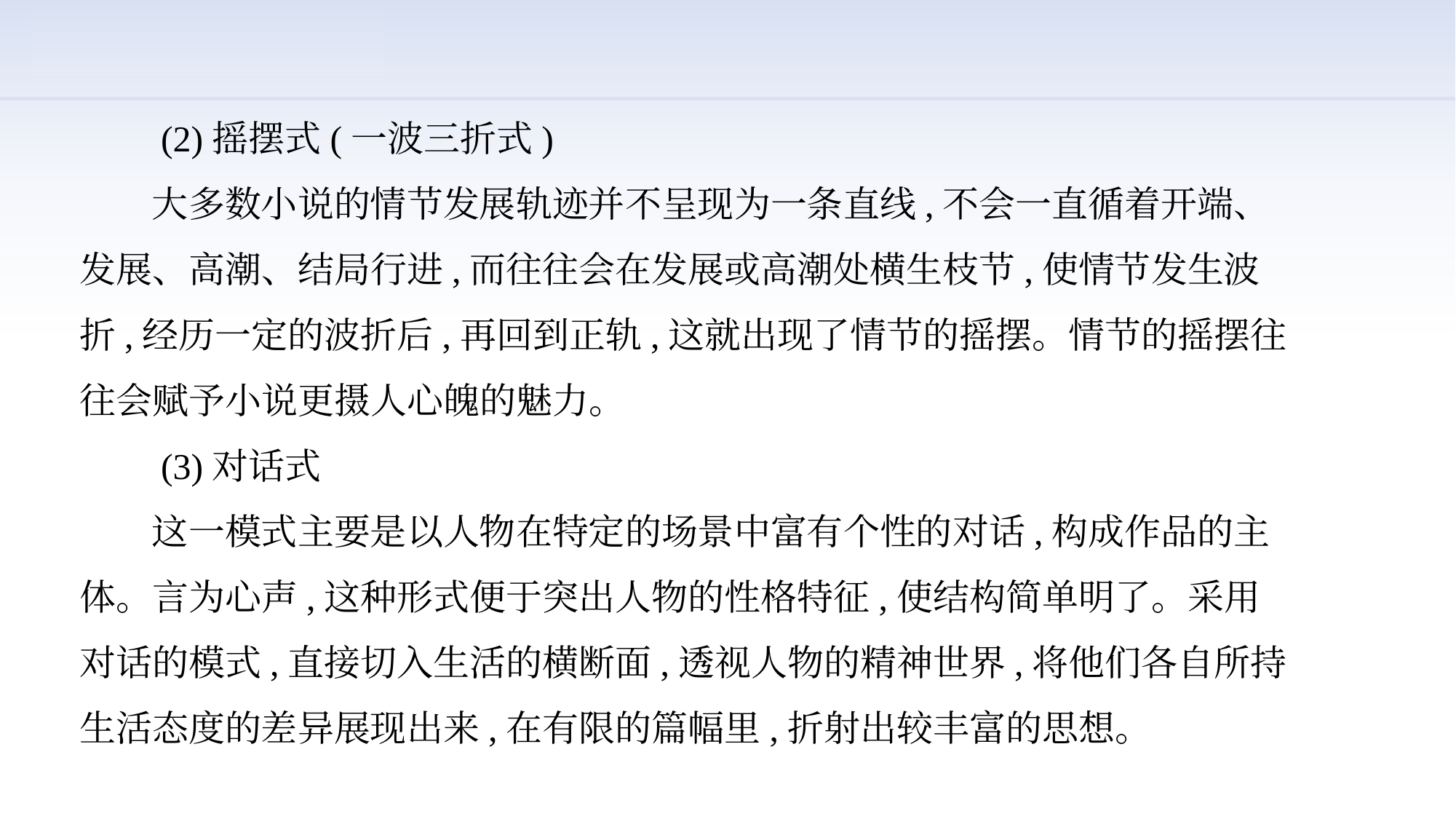

(2)摇摆式(一波三折式)
　　大多数小说的情节发展轨迹并不呈现为一条直线,不会一直循着开端、发展、高潮、结局行进,而往往会在发展或高潮处横生枝节,使情节发生波折,经历一定的波折后,再回到正轨,这就出现了情节的摇摆。情节的摇摆往往会赋予小说更摄人心魄的魅力。
　　(3)对话式
　　这一模式主要是以人物在特定的场景中富有个性的对话,构成作品的主体。言为心声,这种形式便于突出人物的性格特征,使结构简单明了。采用对话的模式,直接切入生活的横断面,透视人物的精神世界,将他们各自所持生活态度的差异展现出来,在有限的篇幅里,折射出较丰富的思想。